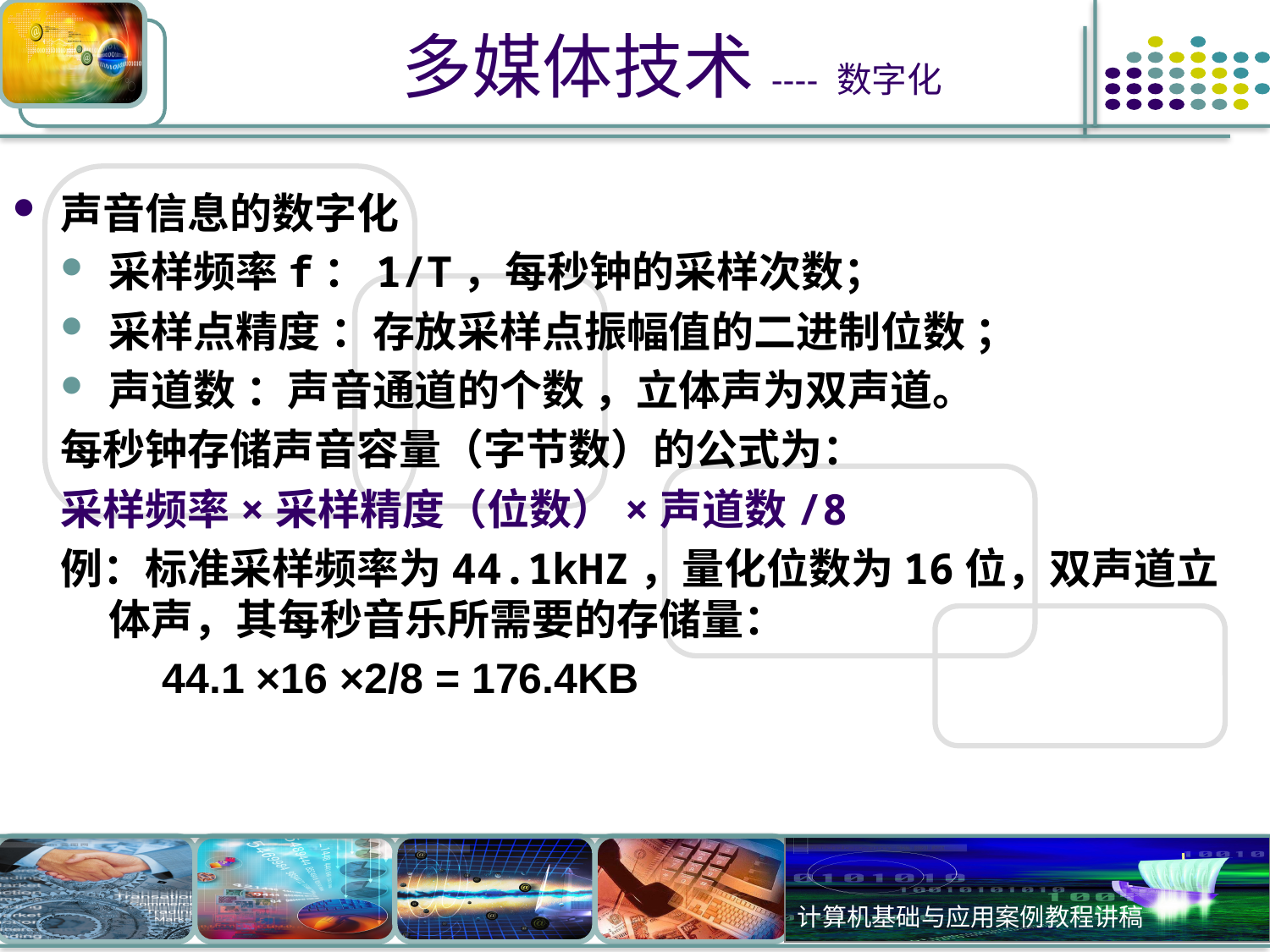

# 多媒体技术---- 数字化
声音信息的数字化
采样频率f：1/T，每秒钟的采样次数；
采样点精度 ：存放采样点振幅值的二进制位数 ；
声道数 ：声音通道的个数 ，立体声为双声道。
每秒钟存储声音容量（字节数）的公式为：
采样频率×采样精度（位数）×声道数/8
例：标准采样频率为44.1kHZ，量化位数为16位，双声道立体声，其每秒音乐所需要的存储量：
    44.1 ×16 ×2/8 = 176.4KB